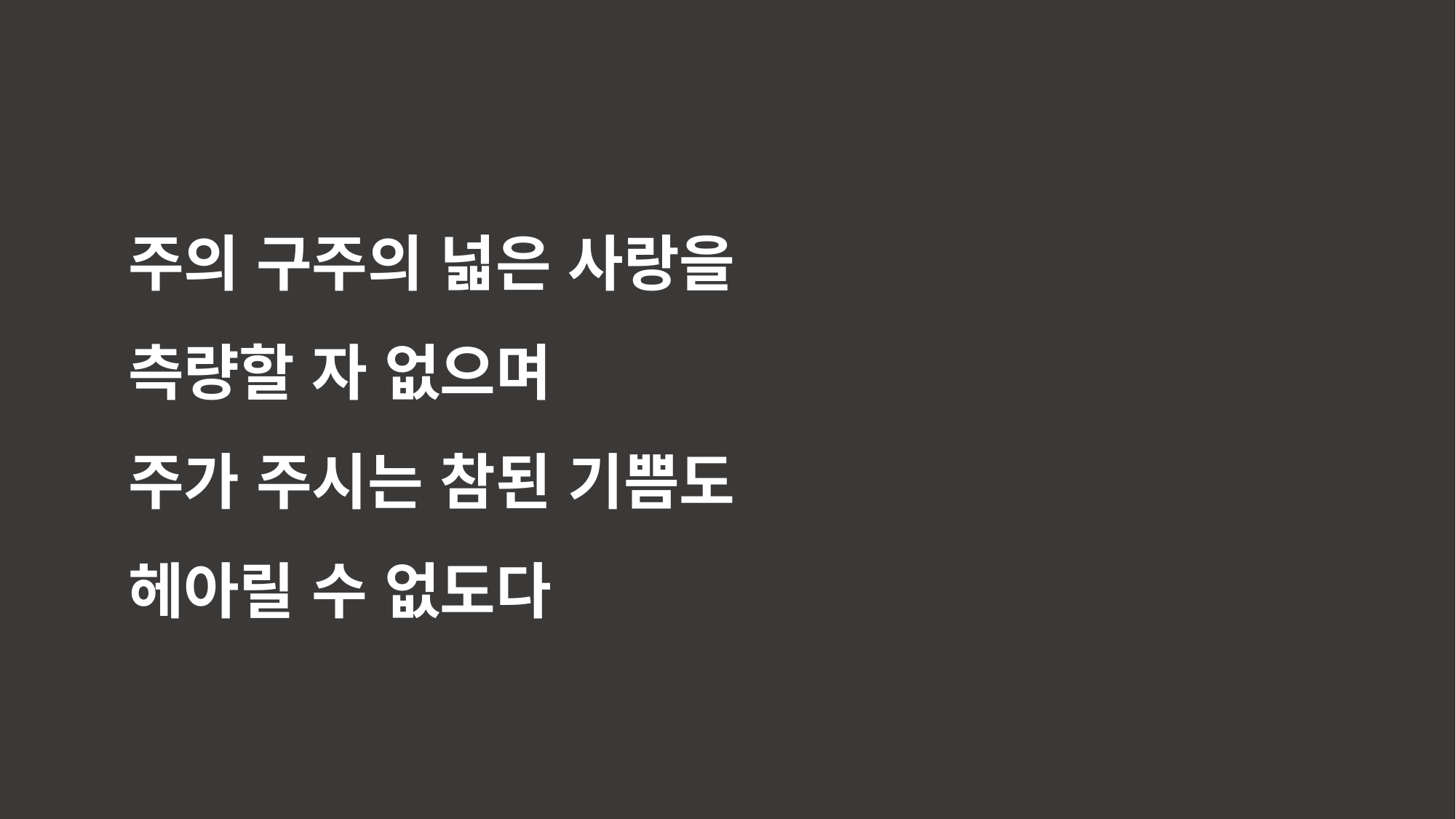

주의 구주의 넓은 사랑을
측량할 자 없으며
주가 주시는 참된 기쁨도
헤아릴 수 없도다